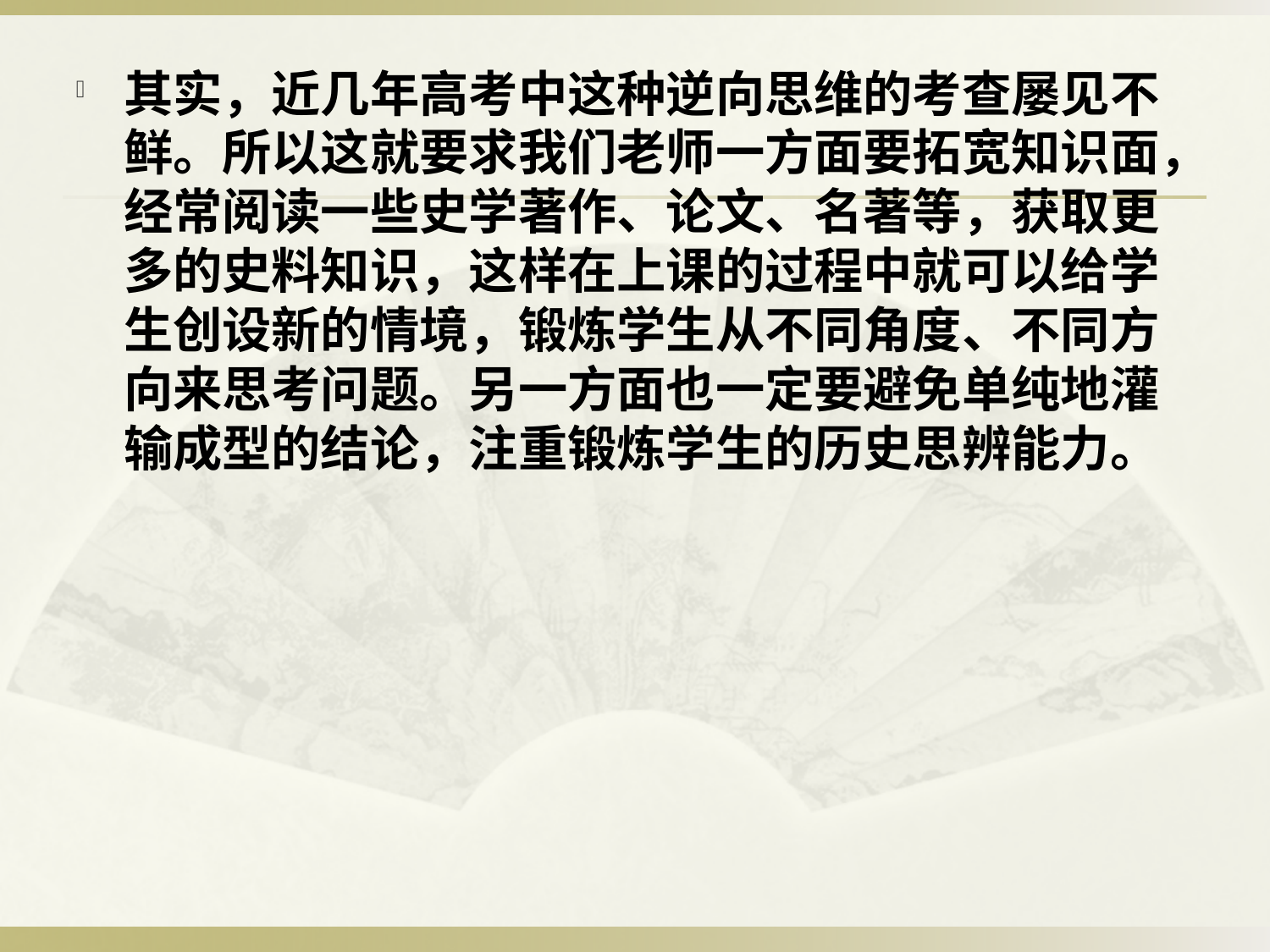

其实，近几年高考中这种逆向思维的考查屡见不鲜。所以这就要求我们老师一方面要拓宽知识面，经常阅读一些史学著作、论文、名著等，获取更多的史料知识，这样在上课的过程中就可以给学生创设新的情境，锻炼学生从不同角度、不同方向来思考问题。另一方面也一定要避免单纯地灌输成型的结论，注重锻炼学生的历史思辨能力。